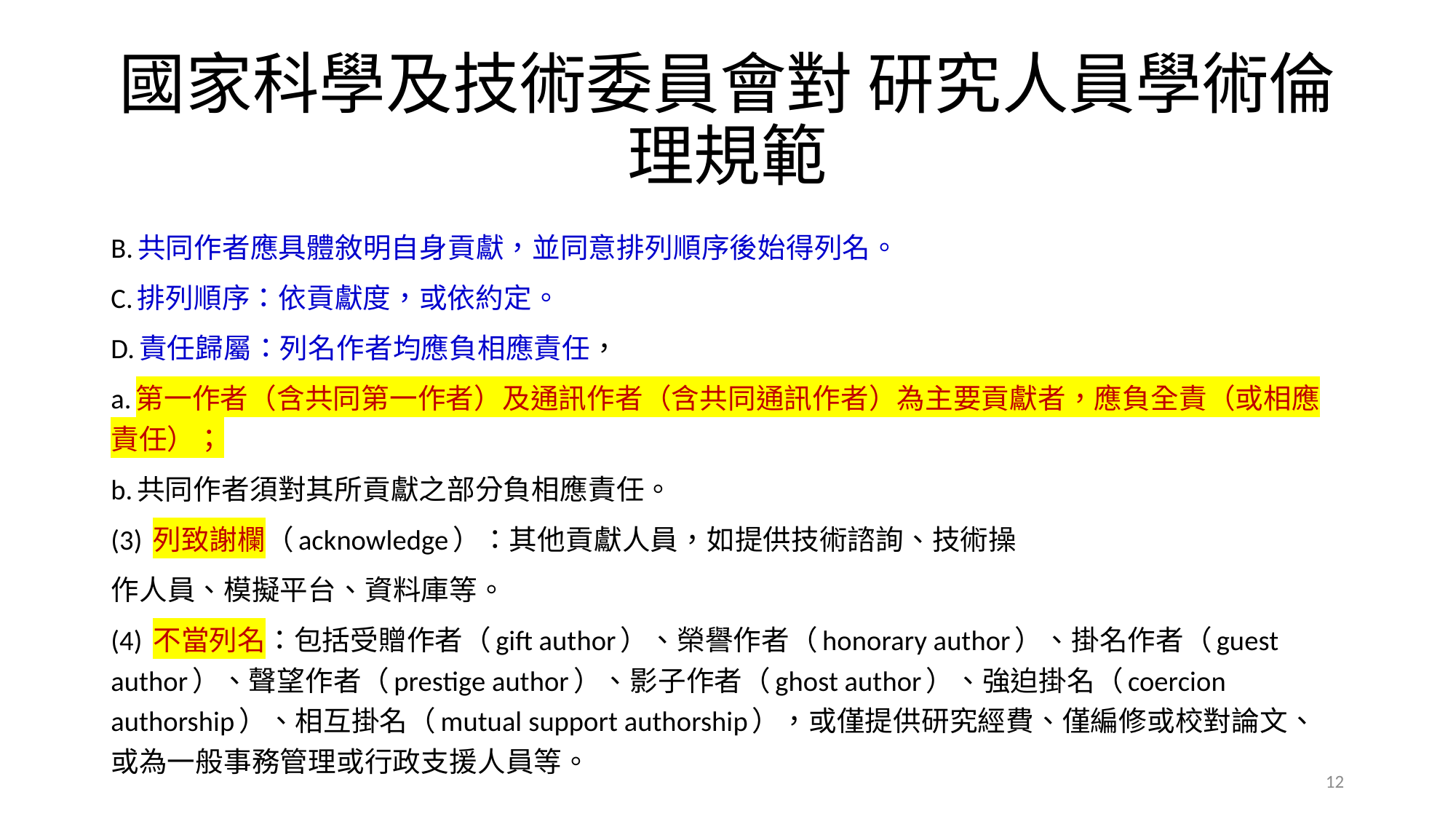

# 國家科學及技術委員會對 研究人員學術倫理規範
B.共同作者應具體敘明自身貢獻，並同意排列順序後始得列名。
C.排列順序：依貢獻度，或依約定。
D.責任歸屬：列名作者均應負相應責任，
a.第一作者（含共同第一作者）及通訊作者（含共同通訊作者）為主要貢獻者，應負全責（或相應責任）；
b.共同作者須對其所貢獻之部分負相應責任。
(3) 列致謝欄（acknowledge）：其他貢獻人員，如提供技術諮詢、技術操
作人員、模擬平台、資料庫等。
(4) 不當列名：包括受贈作者（gift author）、榮譽作者（honorary author）、掛名作者（guest author）、聲望作者（prestige author）、影子作者（ghost author）、強迫掛名（coercion authorship）、相互掛名（mutual support authorship），或僅提供研究經費、僅編修或校對論文、或為一般事務管理或行政支援人員等。

12